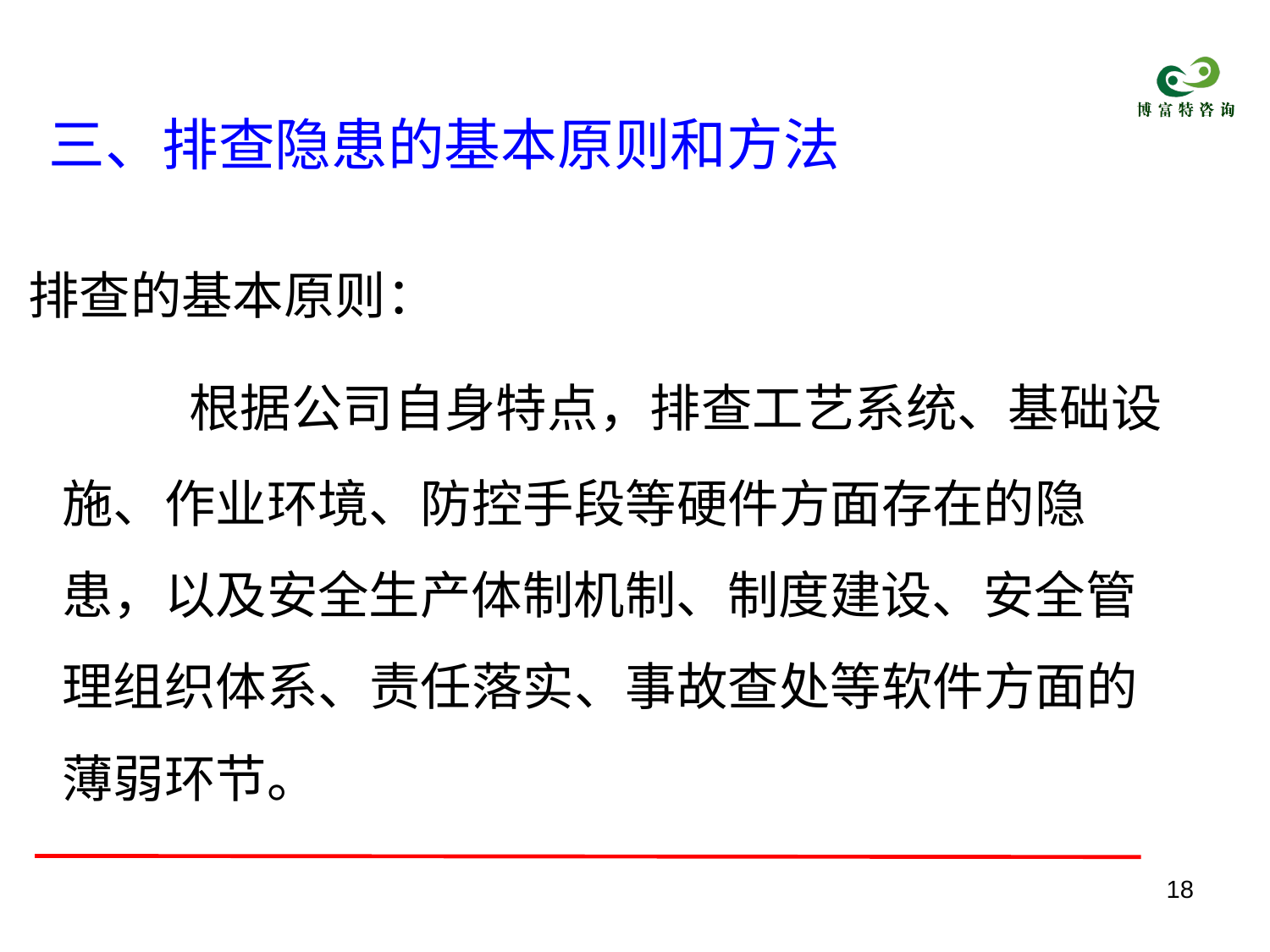

三、排查隐患的基本原则和方法
排查的基本原则：
	根据公司自身特点，排查工艺系统、基础设

施、作业环境、防控手段等硬件方面存在的隐

患，以及安全生产体制机制、制度建设、安全管

理组织体系、责任落实、事故查处等软件方面的

薄弱环节。